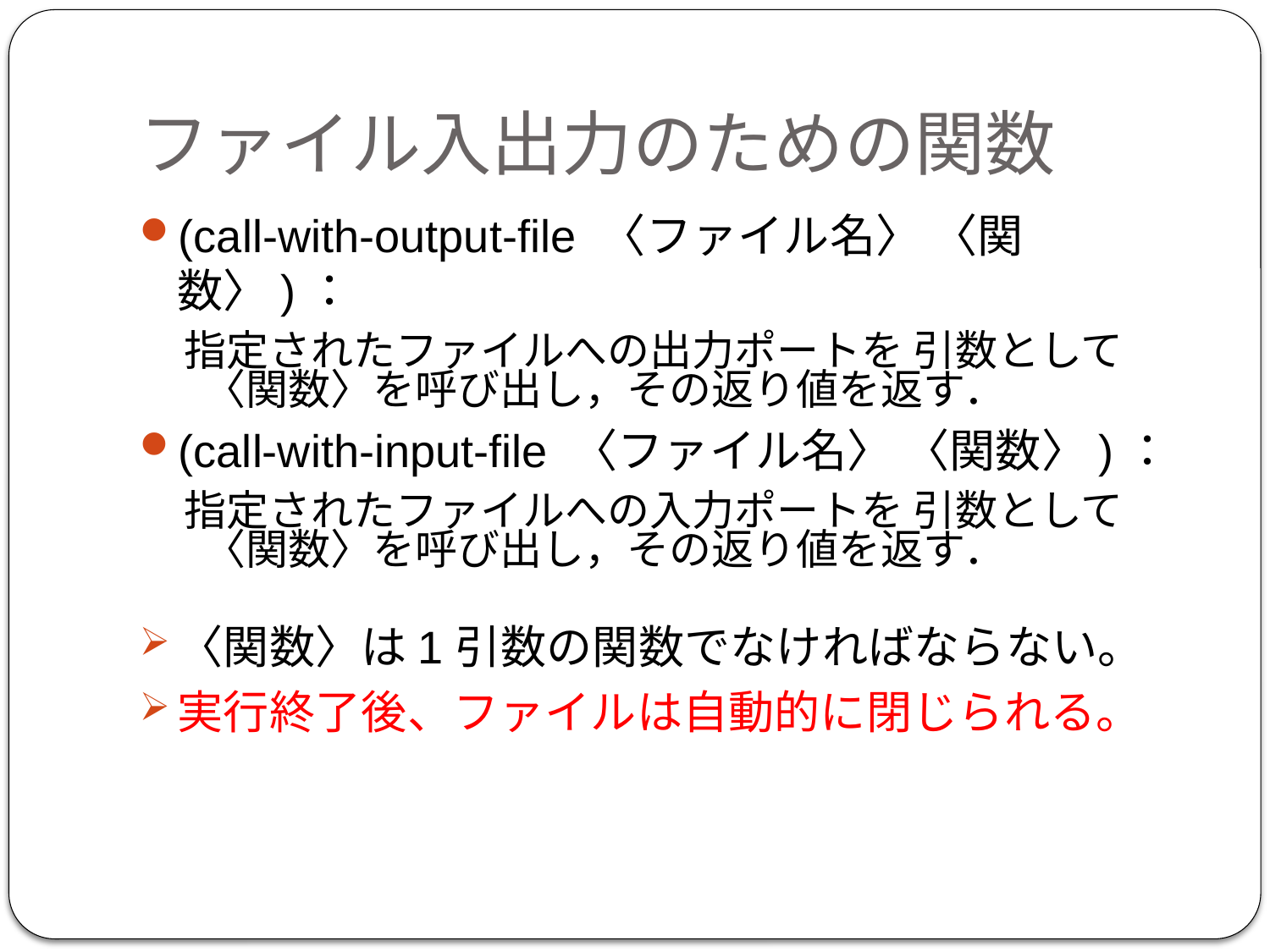

# ファイル入出力のための関数
(call-with-output-file 〈ファイル名〉 〈関数〉)：
指定されたファイルへの出力ポートを 引数として
 〈関数〉を呼び出し，その返り値を返す．
(call-with-input-file 〈ファイル名〉 〈関数〉)：
指定されたファイルへの入力ポートを 引数として
 〈関数〉を呼び出し，その返り値を返す．

〈関数〉は1引数の関数でなければならない。
実行終了後、ファイルは自動的に閉じられる。